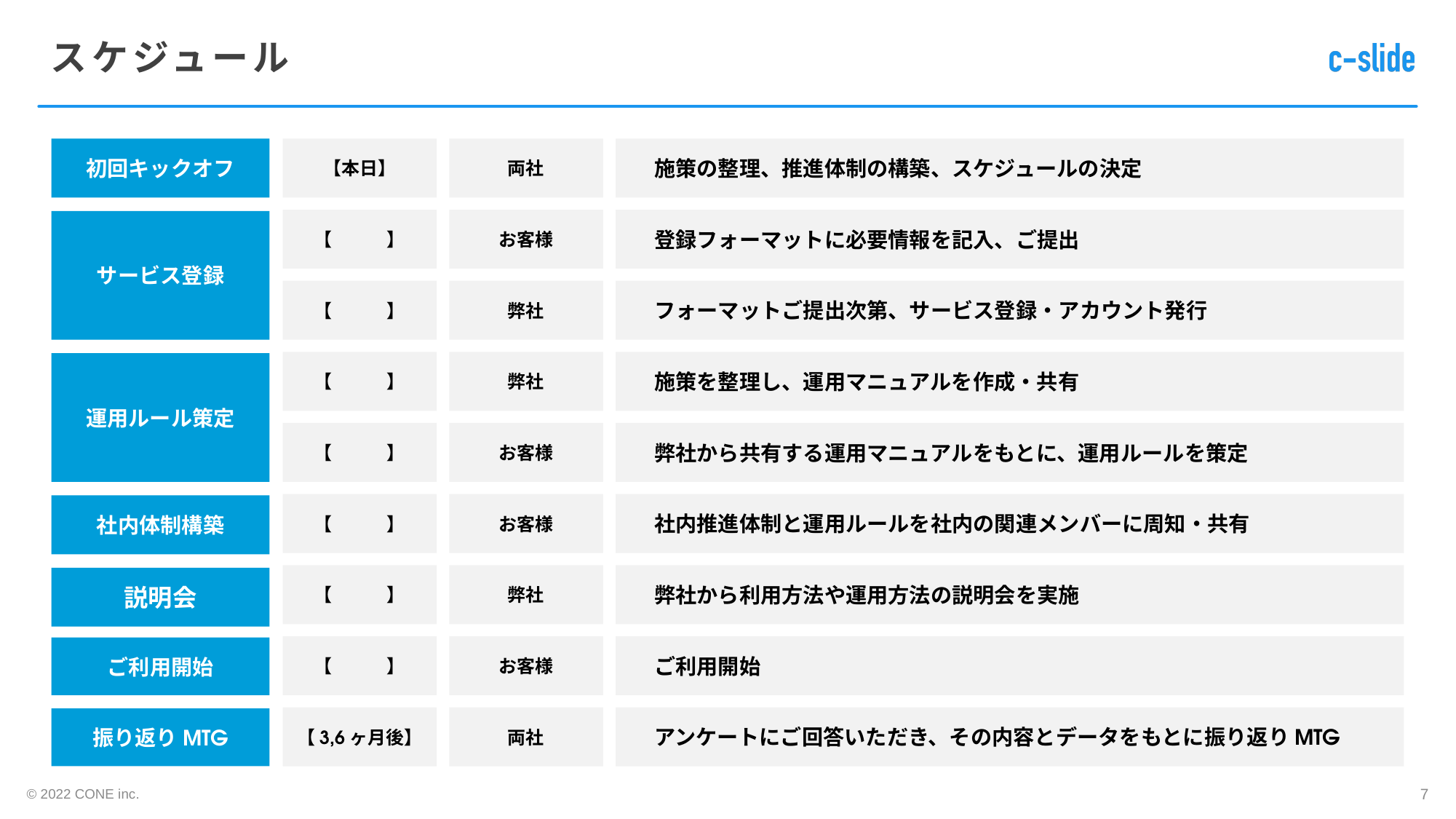

# スケジュール
初回キックオフ
【本日】
両社
施策の整理、推進体制の構築、スケジュールの決定
【　　　】
お客様
登録フォーマットに必要情報を記入、ご提出
サービス登録
【　　　】
弊社
フォーマットご提出次第、サービス登録・アカウント発行
【　　　】
弊社
施策を整理し、運用マニュアルを作成・共有
運用ルール策定
【　　　】
お客様
弊社から共有する運用マニュアルをもとに、運用ルールを策定
【　　　】
お客様
社内推進体制と運用ルールを社内の関連メンバーに周知・共有
社内体制構築
【　　　】
弊社
弊社から利用方法や運用方法の説明会を実施
説明会
【　　　】
お客様
ご利用開始
ご利用開始
【3,6ヶ月後】
両社
アンケートにご回答いただき、その内容とデータをもとに振り返りMTG
振り返りMTG
7
© 2022 CONE inc.